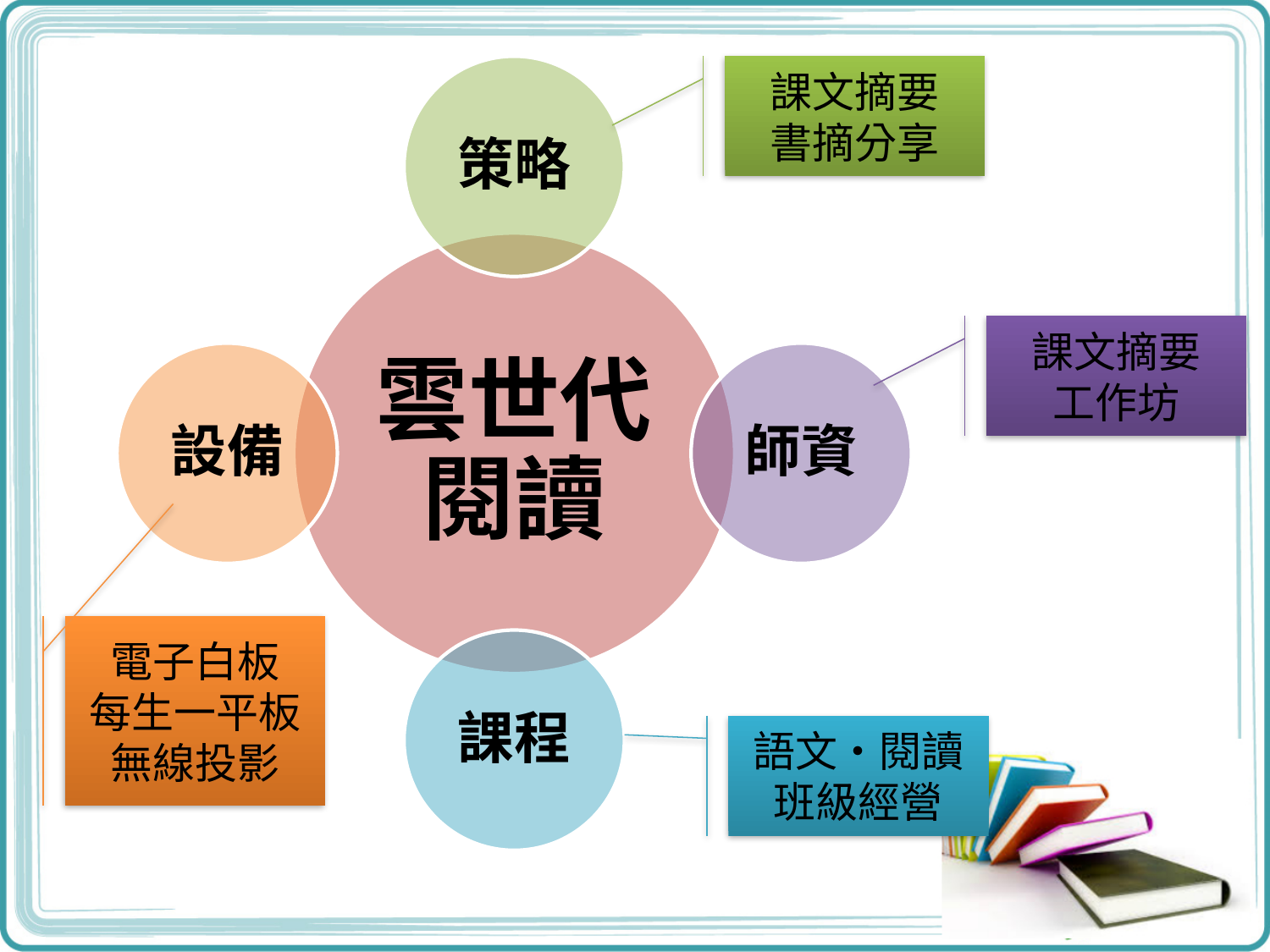

課文摘要
書摘分享
雲世代閱讀
策略
師資
課程
設備
課文摘要
工作坊
電子白板
每生一平板
無線投影
語文‧閱讀
班級經營